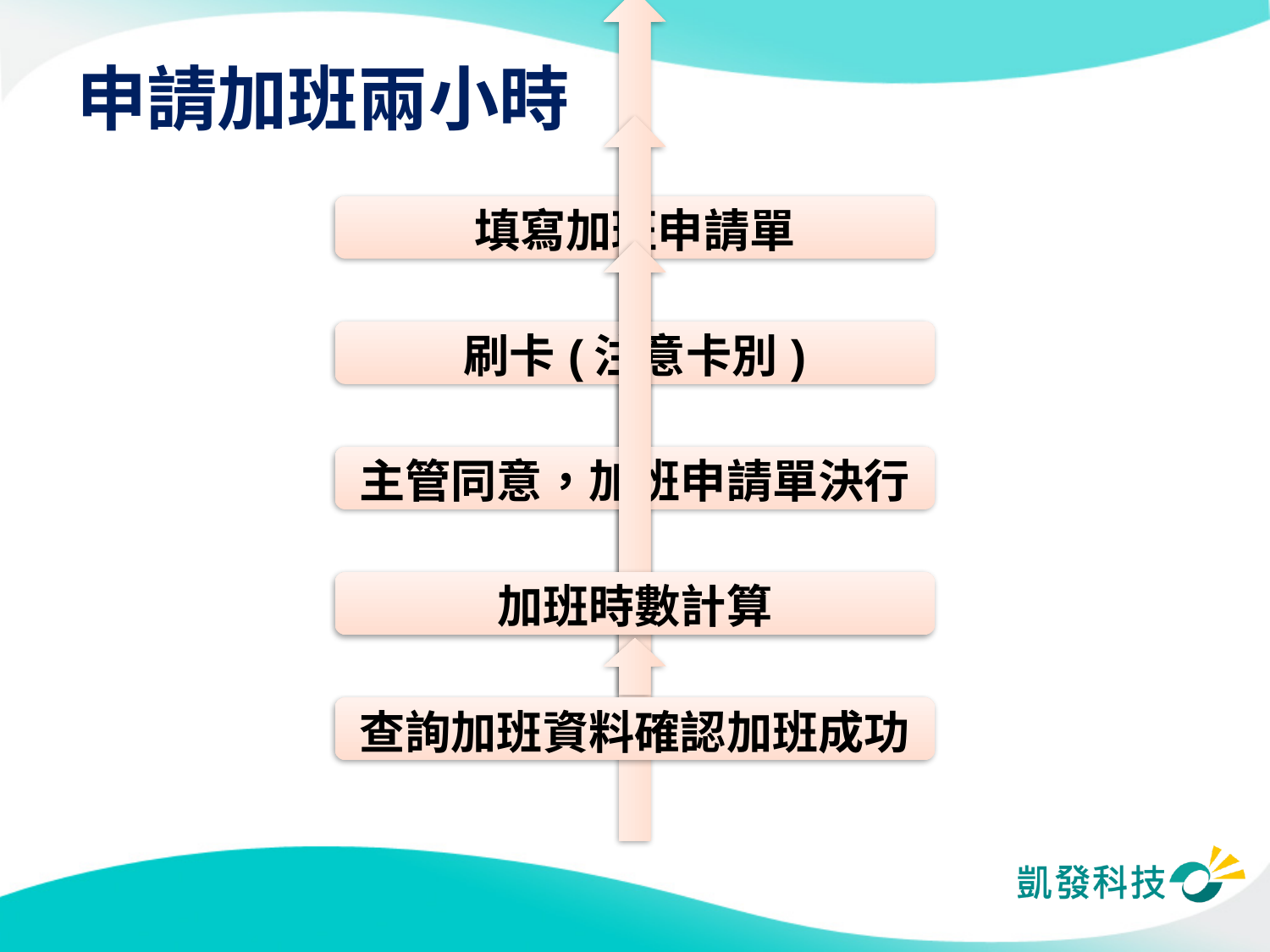

# 申請加班兩小時
填寫加班申請單
主管同意，加班申請單決行
查詢加班資料確認加班成功
刷卡(注意卡別)
加班時數計算